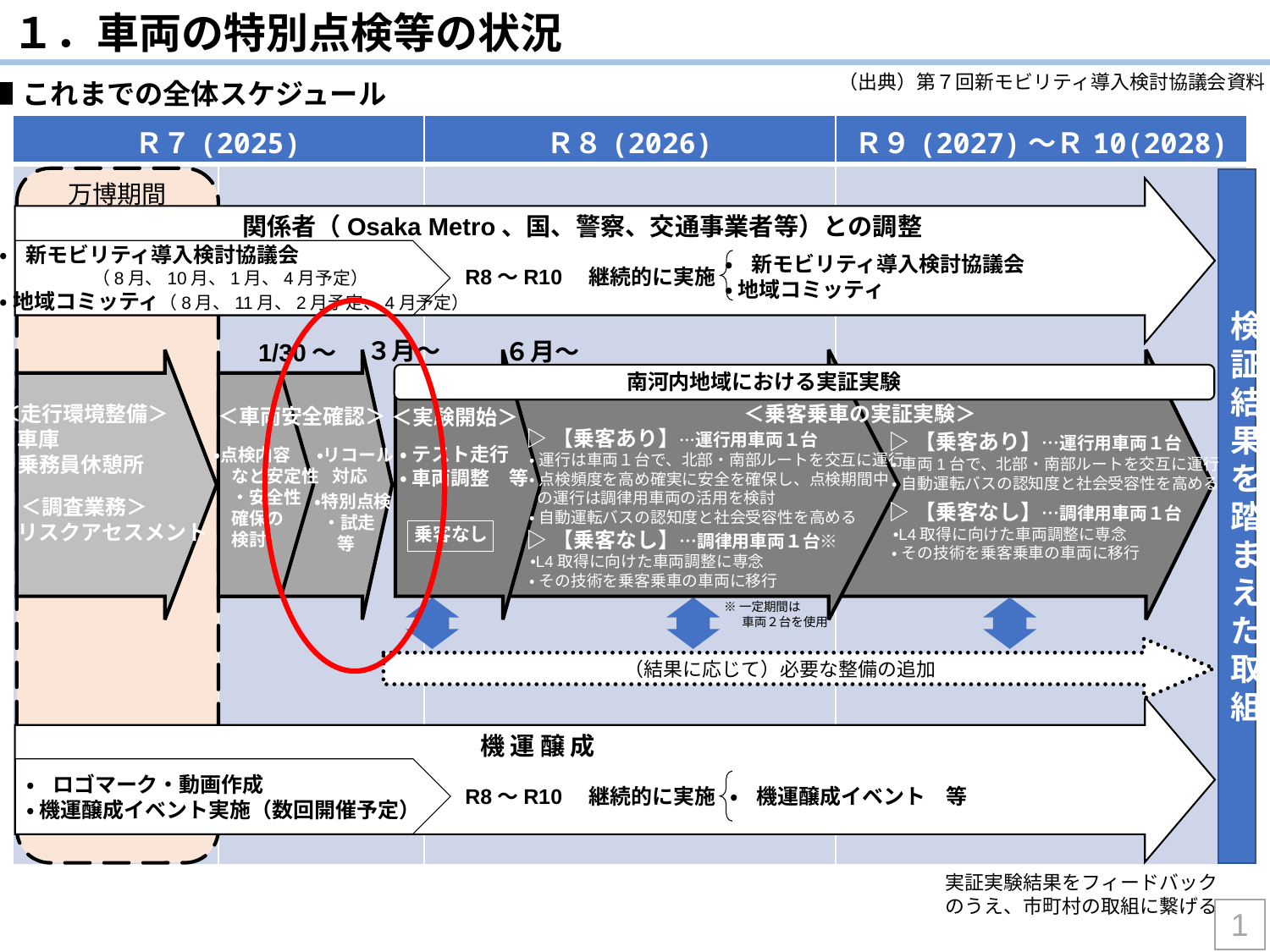

１．車両の特別点検等の状況

（出典）第７回新モビリティ導入検討協議会資料
■これまでの全体スケジュール
| Ｒ７(2025) |  | Ｒ８(2026) | Ｒ９(2027)～Ｒ10(2028) |
| --- | --- | --- | --- |
|  |  |  |  |

検証結果を踏まえた取組
万博期間

関係者（Osaka Metro、国、警察、交通事業者等）との調整
•新モビリティ導入検討協議会
                      （8月、10月、1月、4月予定）
•地域コミッティ（8月、11月、2月予定、4月予定）

•新モビリティ導入検討協議会
•地域コミッティ

R8～R10　継続的に実施

３月～
６月～
1/30～

南河内地域における実証実験

＜乗客乗車の実証実験＞

＜走行環境整備＞
 •車庫
 •乗務員休憩所

　＜調査業務＞
 •リスクアセスメント
＜車両安全確認＞
＜実験開始＞

  •テスト走行
  •車両調整　等
▷【乗客あり】…運行用車両１台
 •運行は車両１台で、北部・南部ルートを交互に運行
 •点検頻度を高め確実に安全を確保し、点検期間中
  の運行は調律用車両の活用を検討
 •自動運転バスの認知度と社会受容性を高める
▷【乗客なし】…調律用車両１台※
 •L4取得に向けた車両調整に専念
 •その技術を乗客乗車の車両に移行
▷【乗客あり】…運行用車両１台
 •車両1台で、北部・南部ルートを交互に運行
 •自動運転バスの認知度と社会受容性を高める

▷【乗客なし】…調律用車両１台
 •L4取得に向けた車両調整に専念
 •その技術を乗客乗車の車両に移行
　•リコール
　　対応

　•特別点検
　  ・試走
         等
　•点検内容
　　など安定性
　　・安全性
　　確保の
　　検討
乗客なし

※一定期間は
 　車両２台を使用

（結果に応じて）必要な整備の追加

機運醸成

•ロゴマーク・動画作成
•機運醸成イベント実施（数回開催予定）

R8～R10　継続的に実施
•機運醸成イベント　等
実証実験結果をフィードバック
のうえ、市町村の取組に繋げる
 1